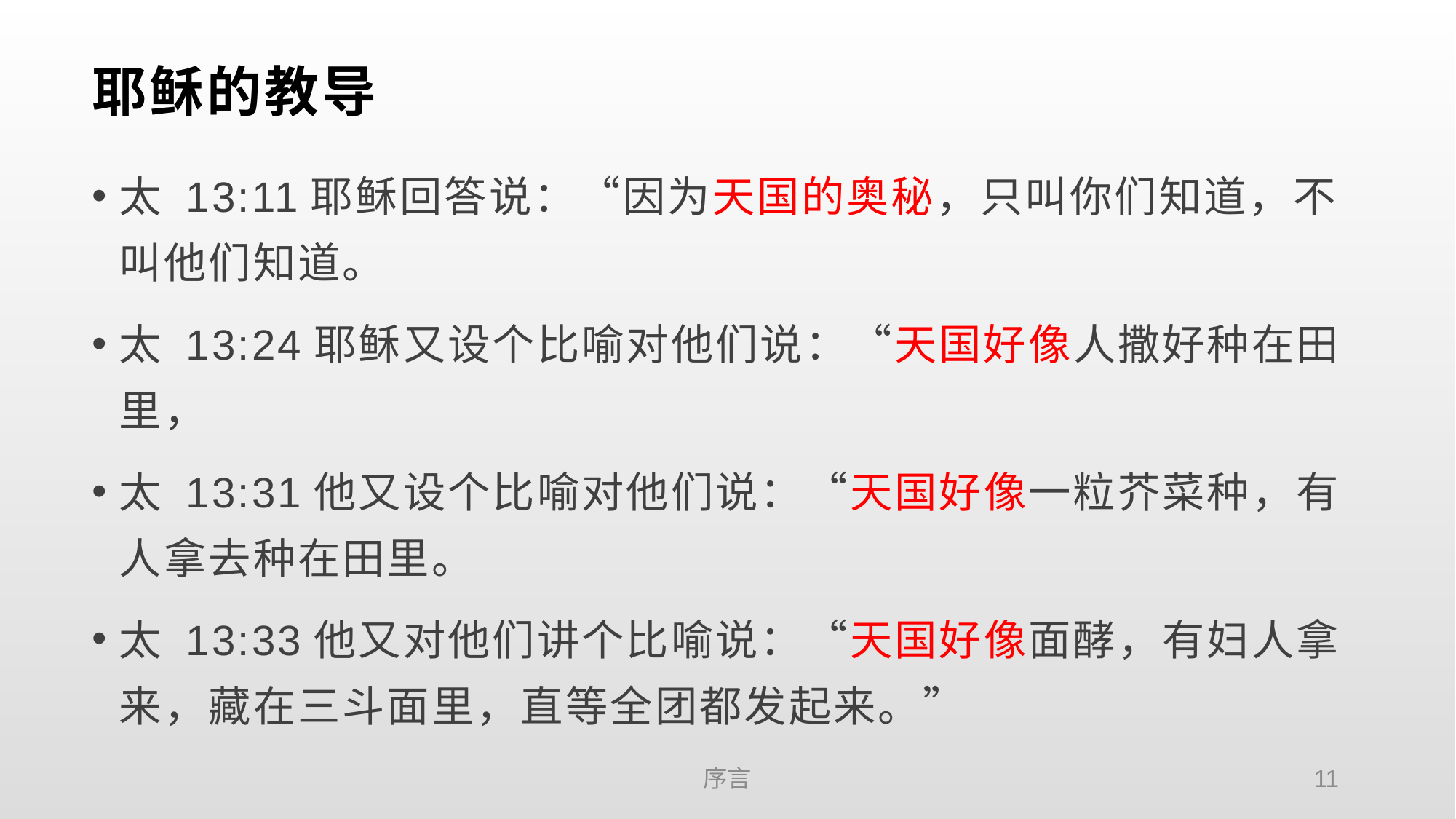

# 耶稣的教导
太 13:11耶稣回答说：“因为天国的奥秘，只叫你们知道，不叫他们知道。
太 13:24耶稣又设个比喻对他们说：“天国好像人撒好种在田里，
太 13:31他又设个比喻对他们说：“天国好像一粒芥菜种，有人拿去种在田里。
太 13:33他又对他们讲个比喻说：“天国好像面酵，有妇人拿来，藏在三斗面里，直等全团都发起来。”
序言
11